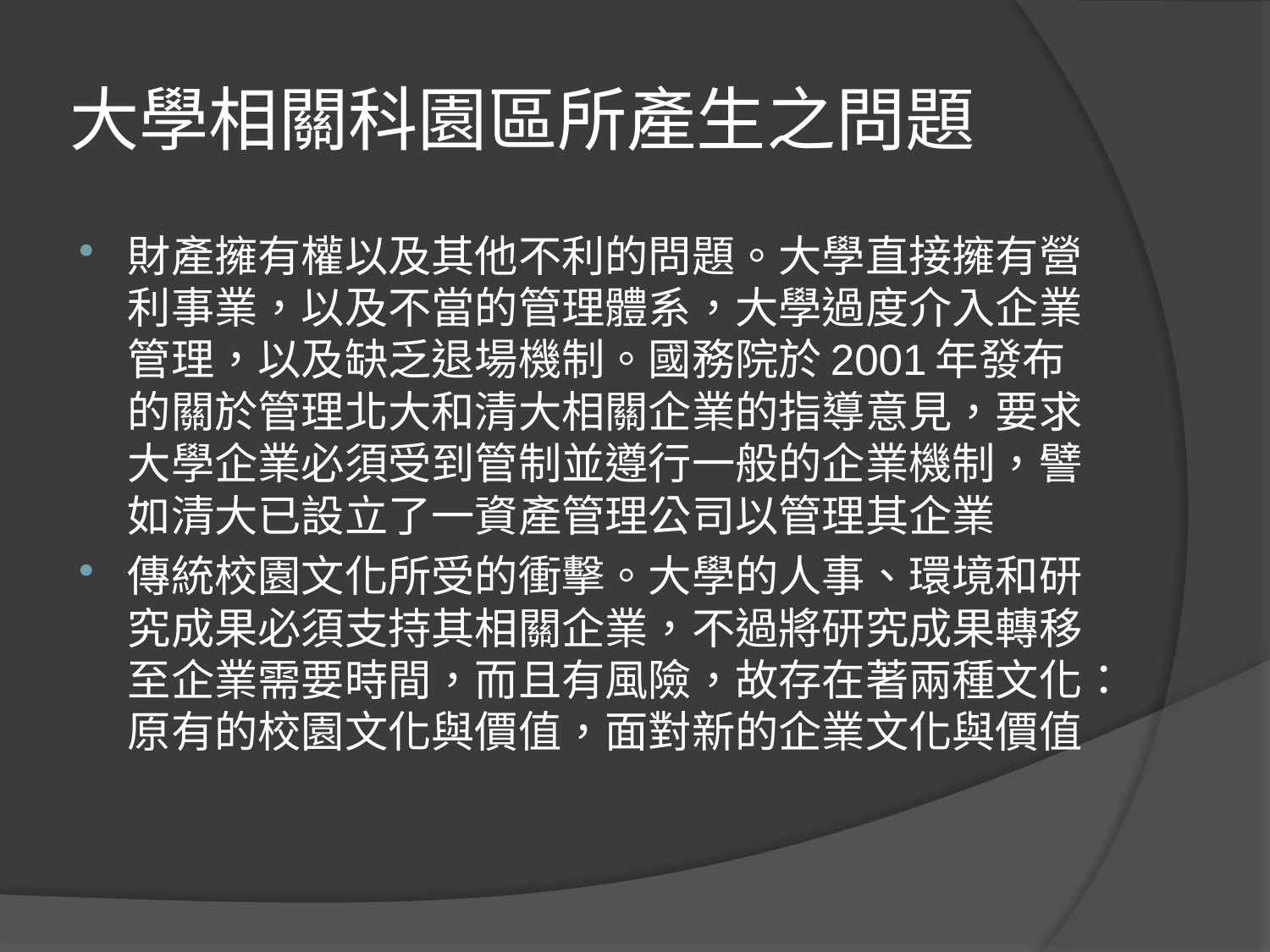

# 大學相關科園區所產生之問題
財產擁有權以及其他不利的問題。大學直接擁有營利事業，以及不當的管理體系，大學過度介入企業管理，以及缺乏退場機制。國務院於2001年發布的關於管理北大和清大相關企業的指導意見，要求大學企業必須受到管制並遵行一般的企業機制，譬如清大已設立了一資產管理公司以管理其企業
傳統校園文化所受的衝擊。大學的人事、環境和研究成果必須支持其相關企業，不過將研究成果轉移至企業需要時間，而且有風險，故存在著兩種文化：原有的校園文化與價值，面對新的企業文化與價值